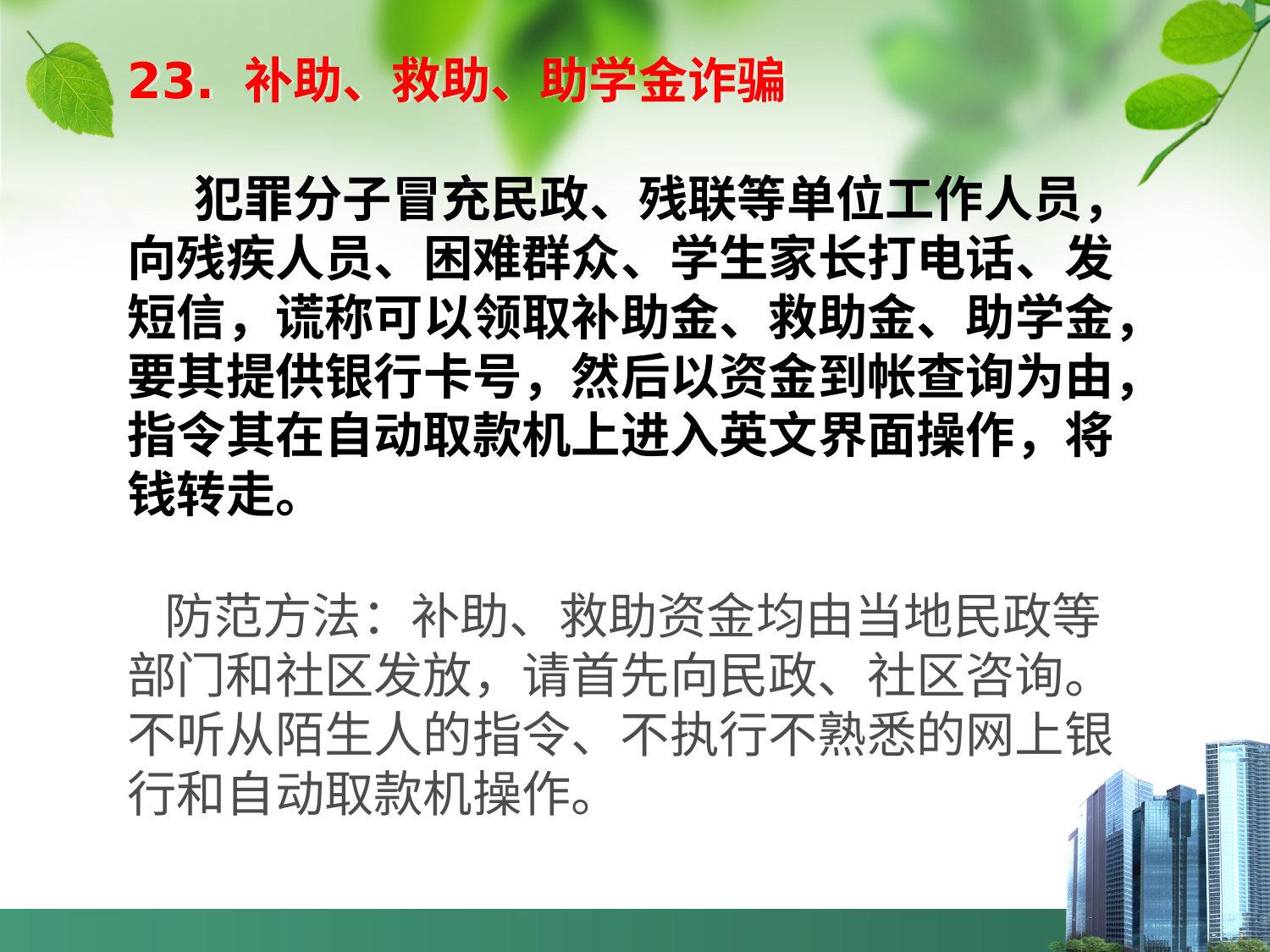

# 23. 补助、救助、助学金诈骗 犯罪分子冒充民政、残联等单位工作人员，向残疾人员、困难群众、学生家长打电话、发短信，谎称可以领取补助金、救助金、助学金，要其提供银行卡号，然后以资金到帐查询为由，指令其在自动取款机上进入英文界面操作，将钱转走。
1
防范方法：补助、救助资金均由当地民政等部门和社区发放，请首先向民政、社区咨询。不听从陌生人的指令、不执行不熟悉的网上银行和自动取款机操作。